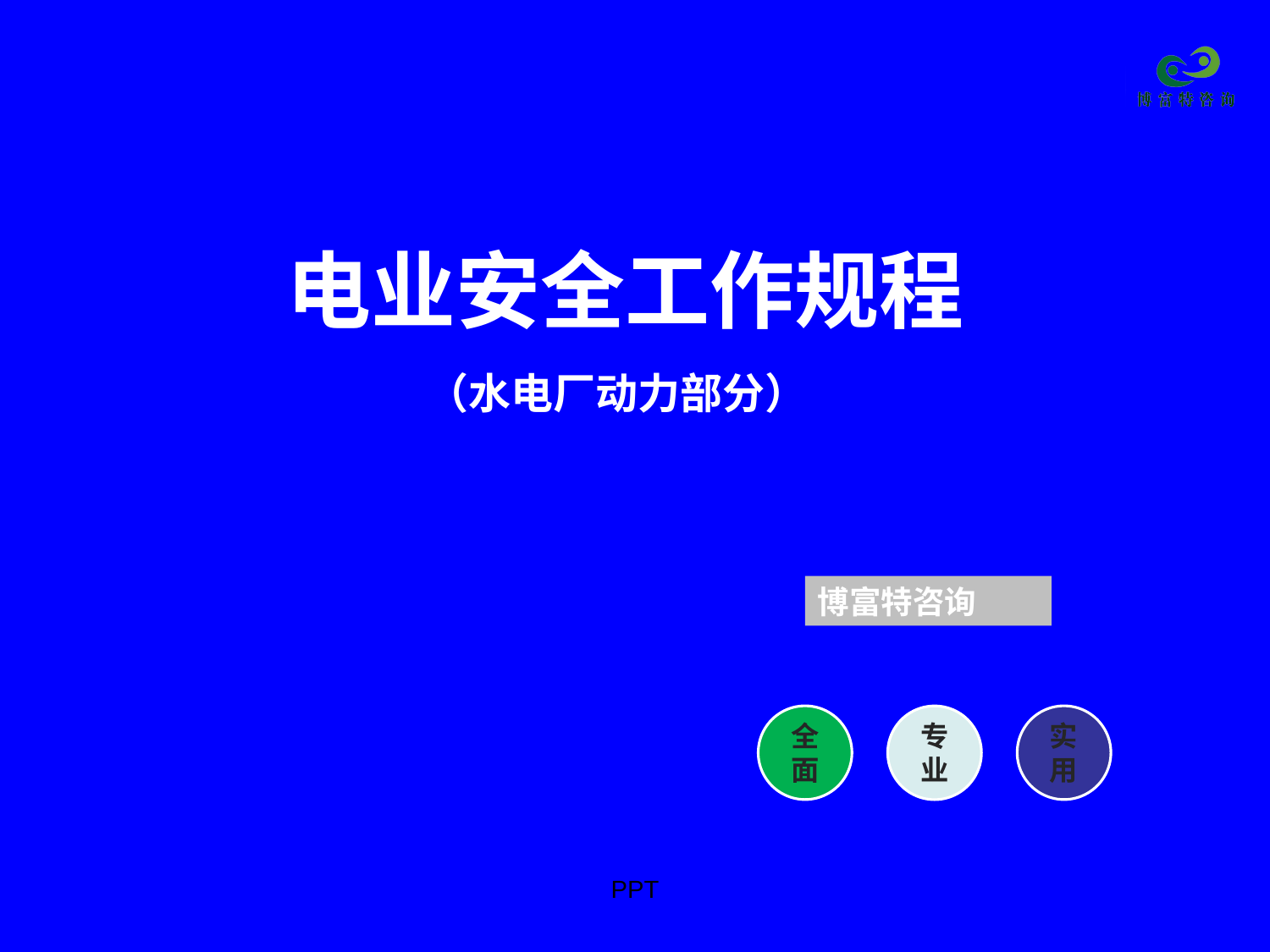

# 电业安全工作规程 （水电厂动力部分）
博富特咨询

全面
实用
专业
PPT